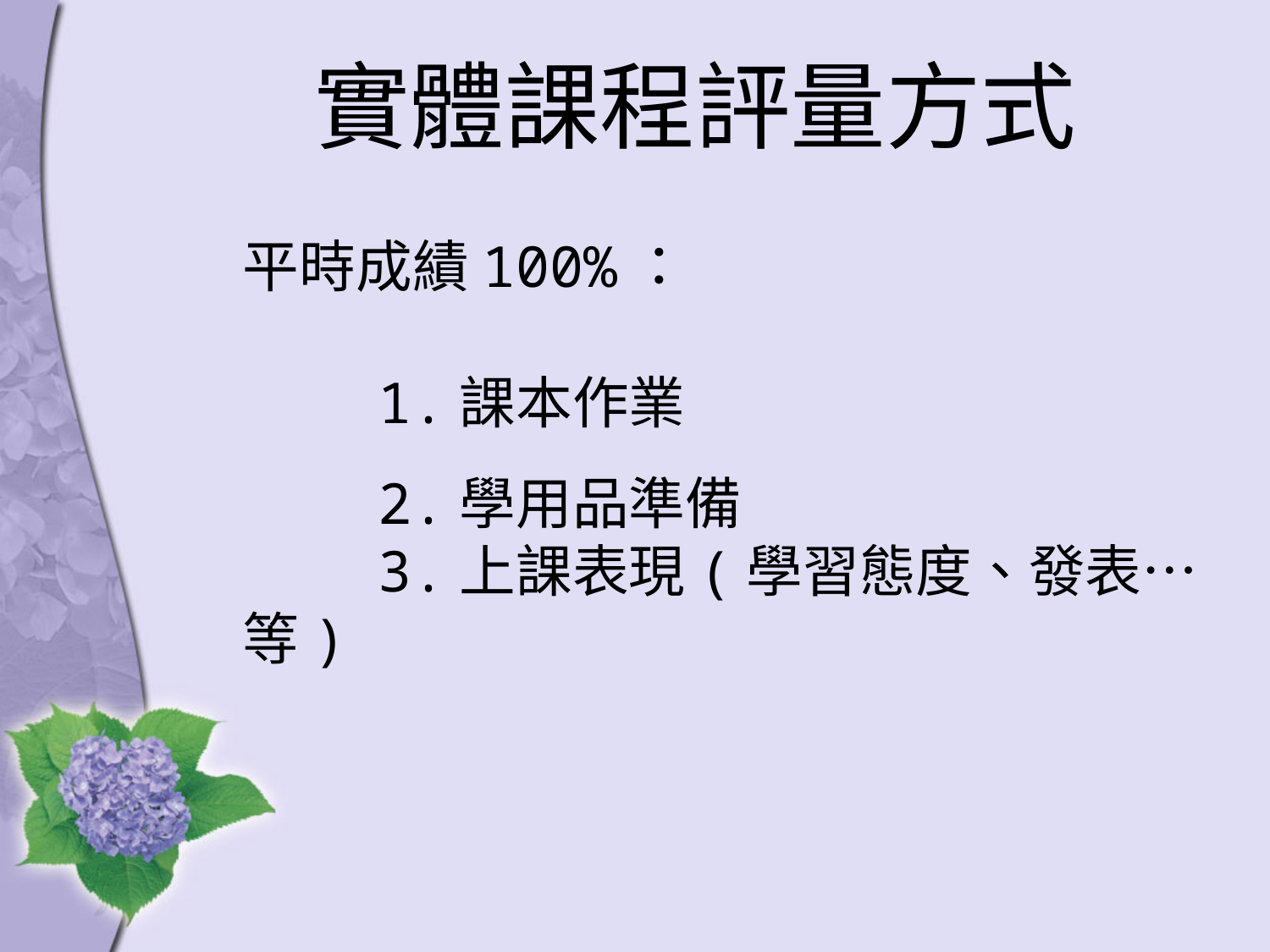

# 實體課程評量方式
平時成績100%：

    1.課本作業
    2.學用品準備
    3.上課表現(學習態度、發表…等)